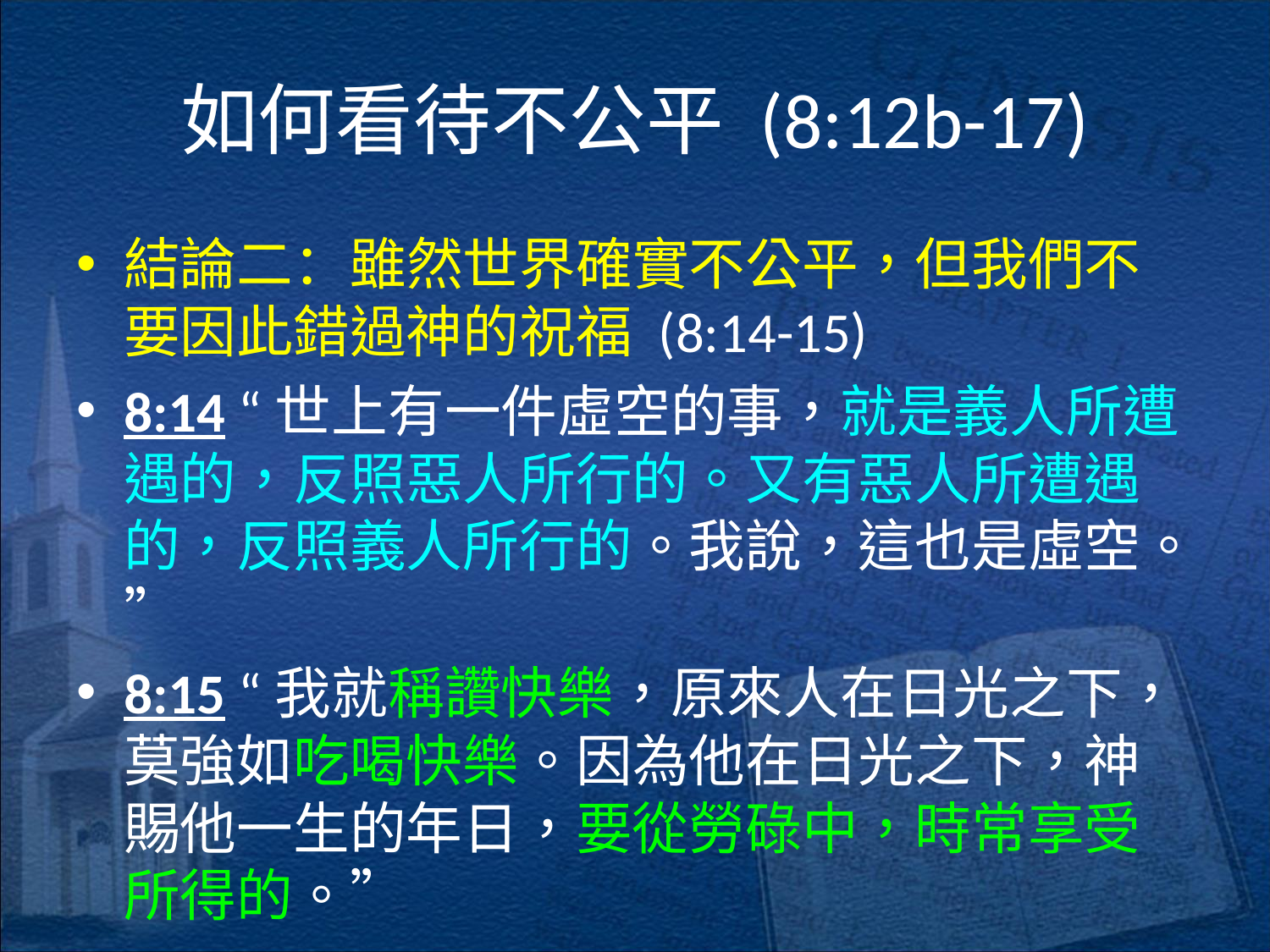

# 如何看待不公平 (8:12b-17)
結論二：雖然世界確實不公平，但我們不要因此錯過神的祝福 (8:14-15)
8:14 “世上有一件虛空的事，就是義人所遭遇的，反照惡人所行的。又有惡人所遭遇的，反照義人所行的。我說，這也是虛空。”
8:15 “我就稱讚快樂，原來人在日光之下，莫強如吃喝快樂。因為他在日光之下，神賜他一生的年日，要從勞碌中，時常享受所得的。”